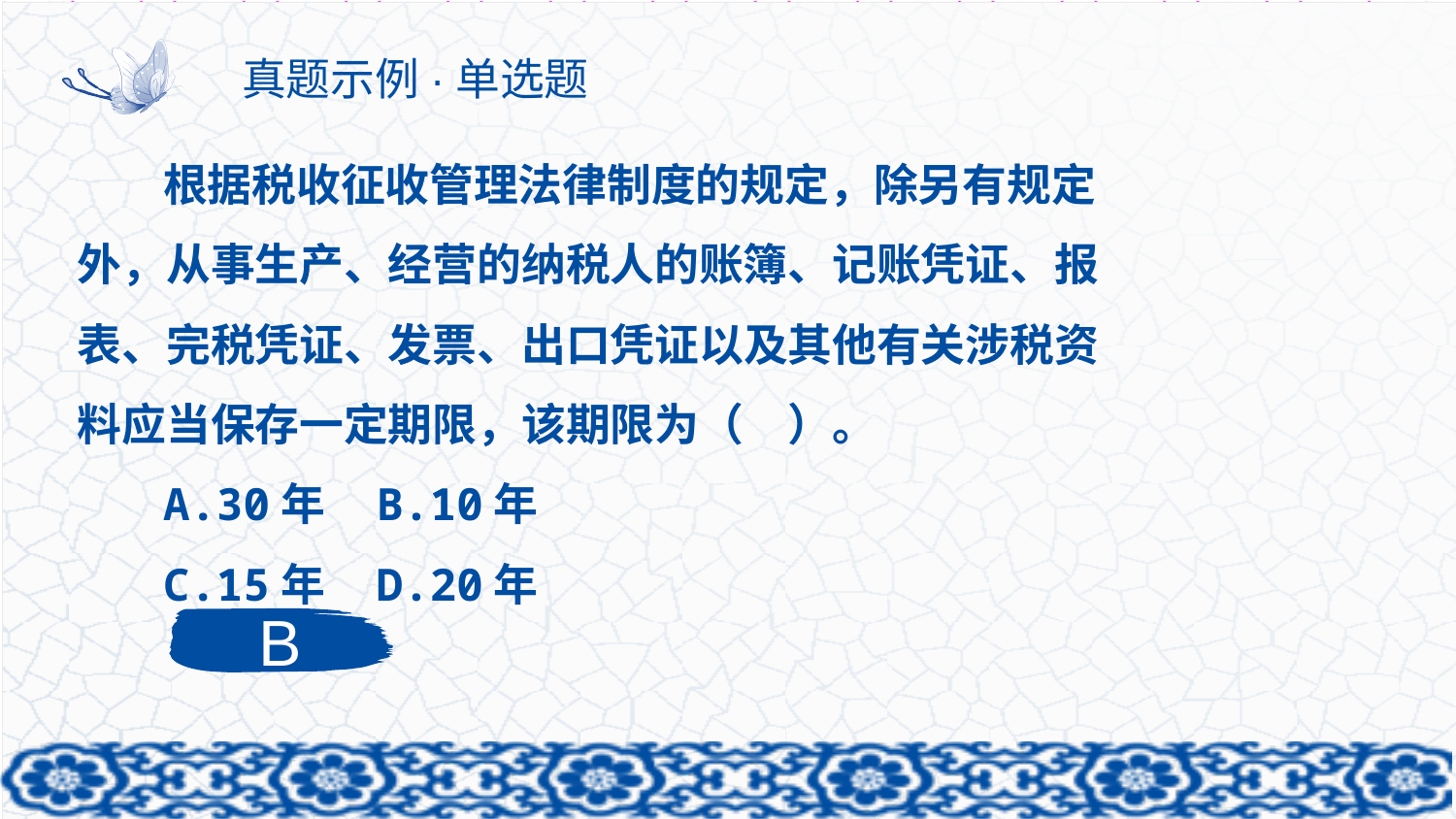

# 真题示例·单选题
根据税收征收管理法律制度的规定，除另有规定外，从事生产、经营的纳税人的账簿、记账凭证、报表、完税凭证、发票、出口凭证以及其他有关涉税资料应当保存一定期限，该期限为（　）。
A.30年    B.10年
C.15年    D.20年

B